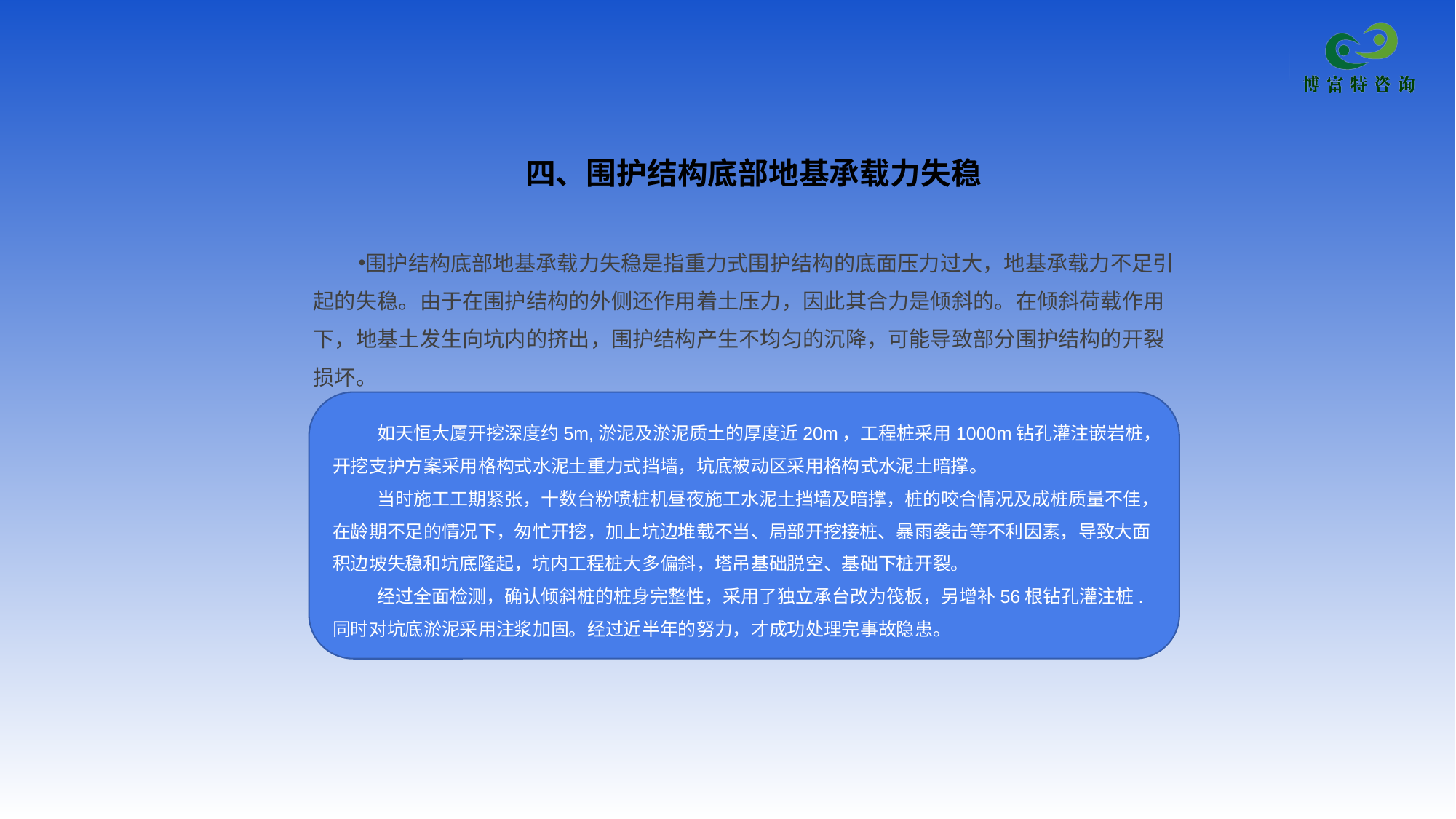

四、围护结构底部地基承载力失稳
围护结构底部地基承载力失稳是指重力式围护结构的底面压力过大，地基承载力不足引起的失稳。由于在围护结构的外侧还作用着土压力，因此其合力是倾斜的。在倾斜荷载作用下，地基土发生向坑内的挤出，围护结构产生不均匀的沉降，可能导致部分围护结构的开裂损坏。

如天恒大厦开挖深度约5m,淤泥及淤泥质土的厚度近20m，工程桩采用1000m钻孔灌注嵌岩桩，开挖支护方案采用格构式水泥土重力式挡墙，坑底被动区采用格构式水泥土暗撑。
当时施工工期紧张，十数台粉喷桩机昼夜施工水泥土挡墙及暗撑，桩的咬合情况及成桩质量不佳，在龄期不足的情况下，匆忙开挖，加上坑边堆载不当、局部开挖接桩、暴雨袭击等不利因素，导致大面积边坡失稳和坑底隆起，坑内工程桩大多偏斜，塔吊基础脱空、基础下桩开裂。
经过全面检测，确认倾斜桩的桩身完整性，采用了独立承台改为筏板，另增补56根钻孔灌注桩.同时对坑底淤泥采用注浆加固。经过近半年的努力，才成功处理完事故隐患。